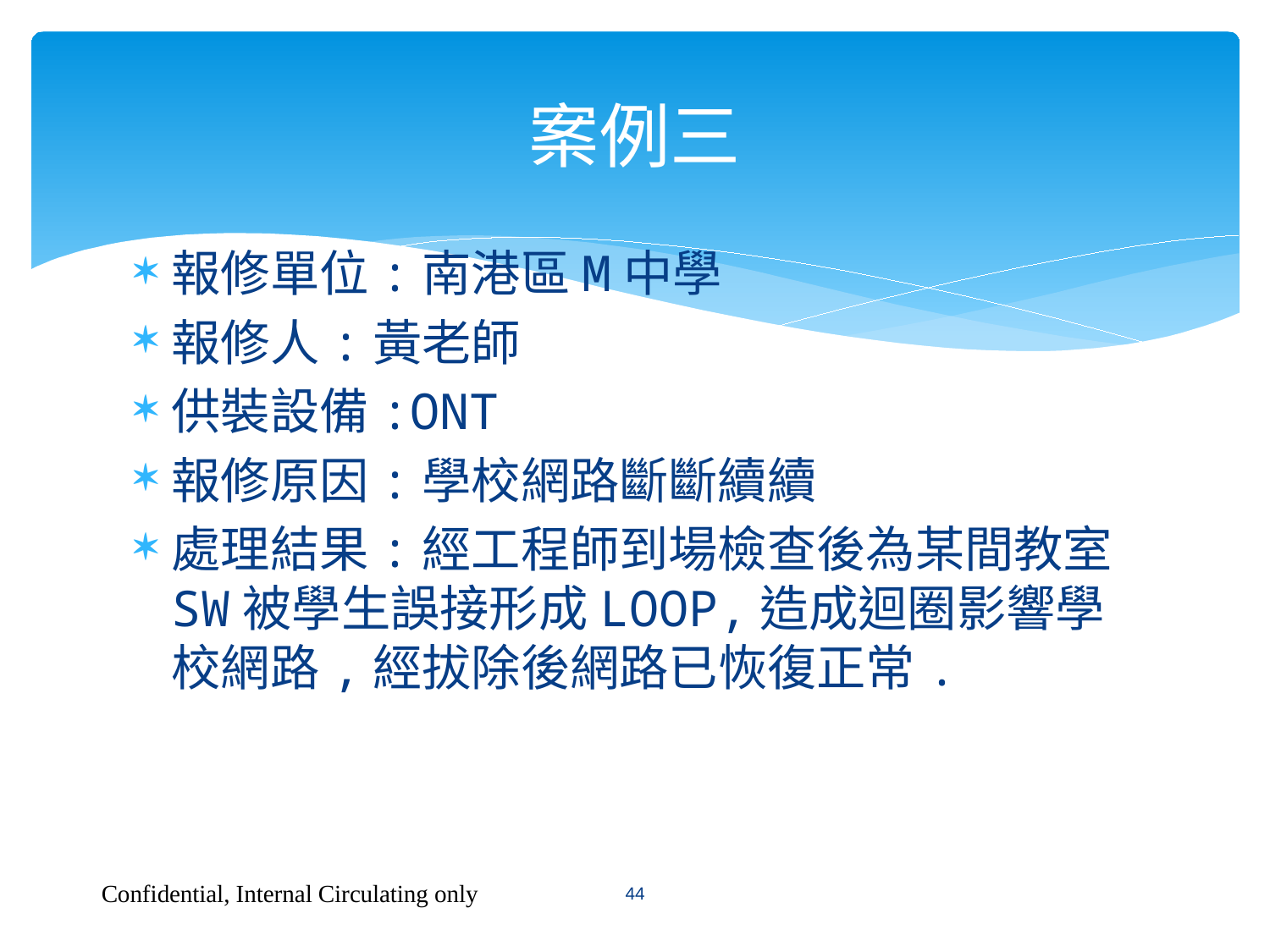

# 案例三
報修單位:南港區M中學
報修人:黃老師
供裝設備:ONT
報修原因:學校網路斷斷續續
處理結果:經工程師到場檢查後為某間教室SW被學生誤接形成LOOP,造成迴圈影響學校網路,經拔除後網路已恢復正常.
Confidential, Internal Circulating only
44